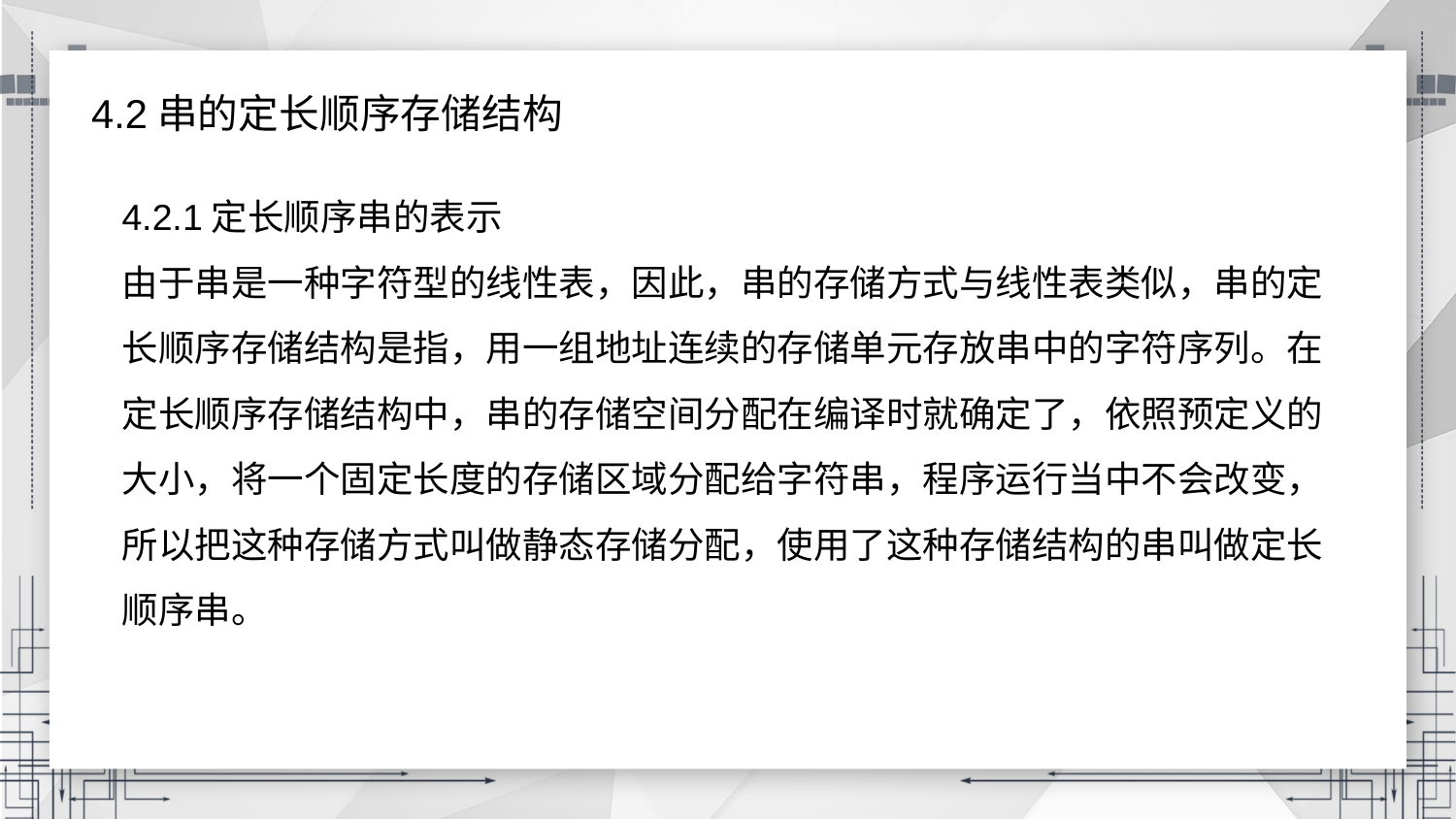

4.2串的定长顺序存储结构
4.2.1定长顺序串的表示
由于串是一种字符型的线性表，因此，串的存储方式与线性表类似，串的定长顺序存储结构是指，用一组地址连续的存储单元存放串中的字符序列。在定长顺序存储结构中，串的存储空间分配在编译时就确定了，依照预定义的大小，将一个固定长度的存储区域分配给字符串，程序运行当中不会改变，所以把这种存储方式叫做静态存储分配，使用了这种存储结构的串叫做定长顺序串。